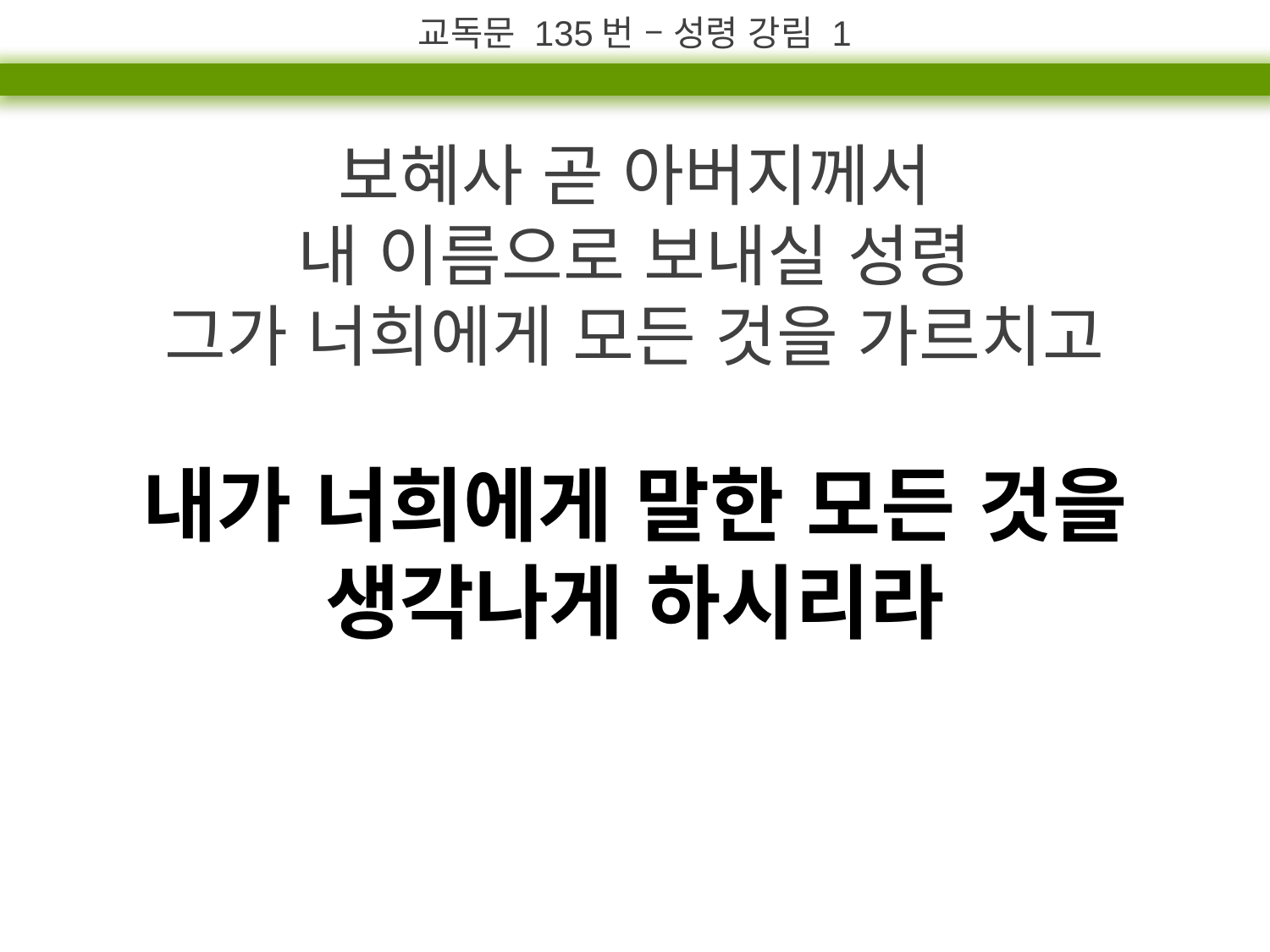

교독문 135번 – 성령 강림 1

보혜사 곧 아버지께서
내 이름으로 보내실 성령
그가 너희에게 모든 것을 가르치고
내가 너희에게 말한 모든 것을 생각나게 하시리라